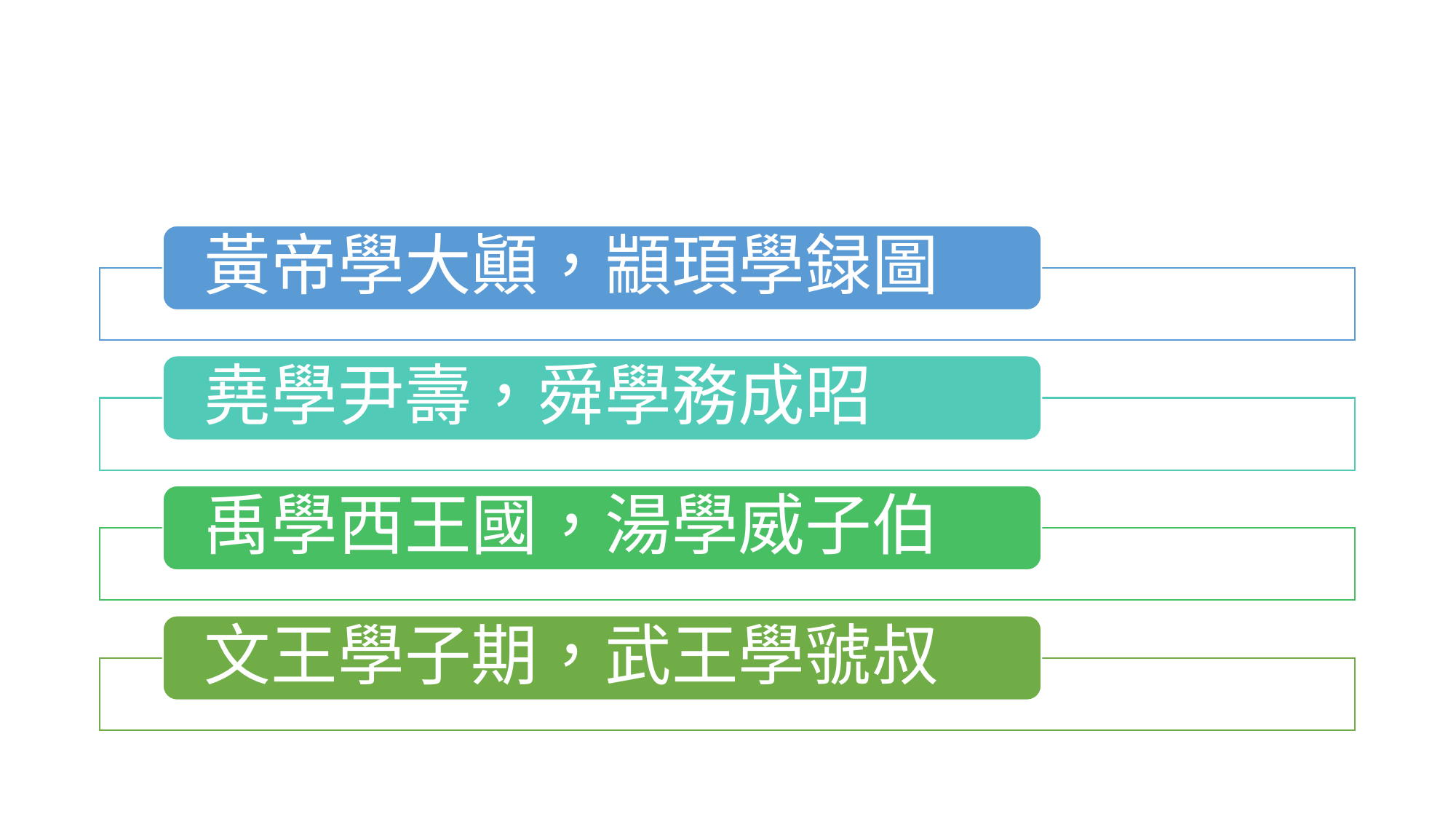

#
黃帝學大顚，顓頊學録圖
堯學尹壽，舜學務成昭
禹學西王國，湯學威子伯
文王學子期，武王學虢叔